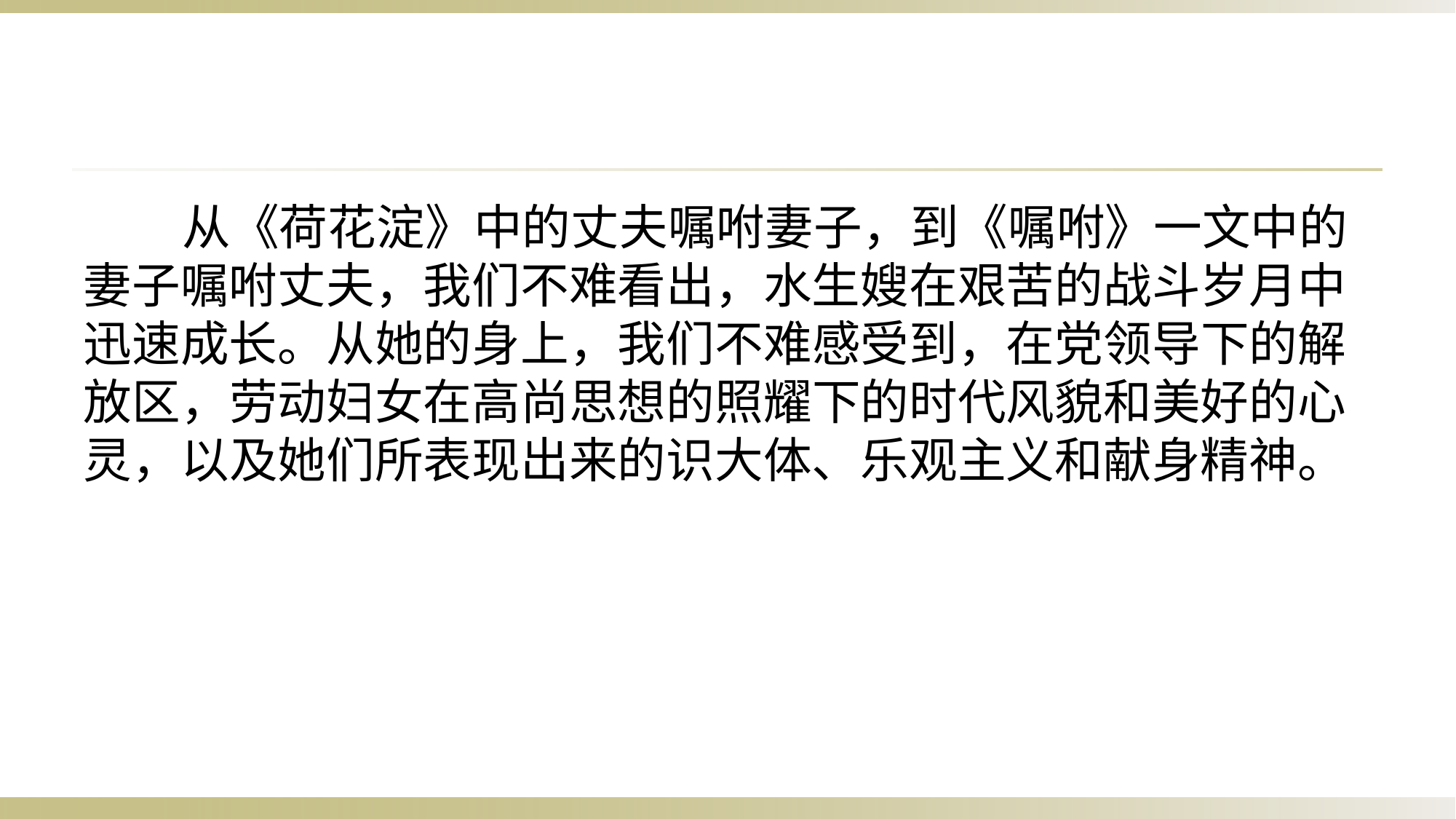

#
        从《荷花淀》中的丈夫嘱咐妻子，到《嘱咐》一文中的妻子嘱咐丈夫，我们不难看出，水生嫂在艰苦的战斗岁月中迅速成长。从她的身上，我们不难感受到，在党领导下的解放区，劳动妇女在高尚思想的照耀下的时代风貌和美好的心灵，以及她们所表现出来的识大体、乐观主义和献身精神。